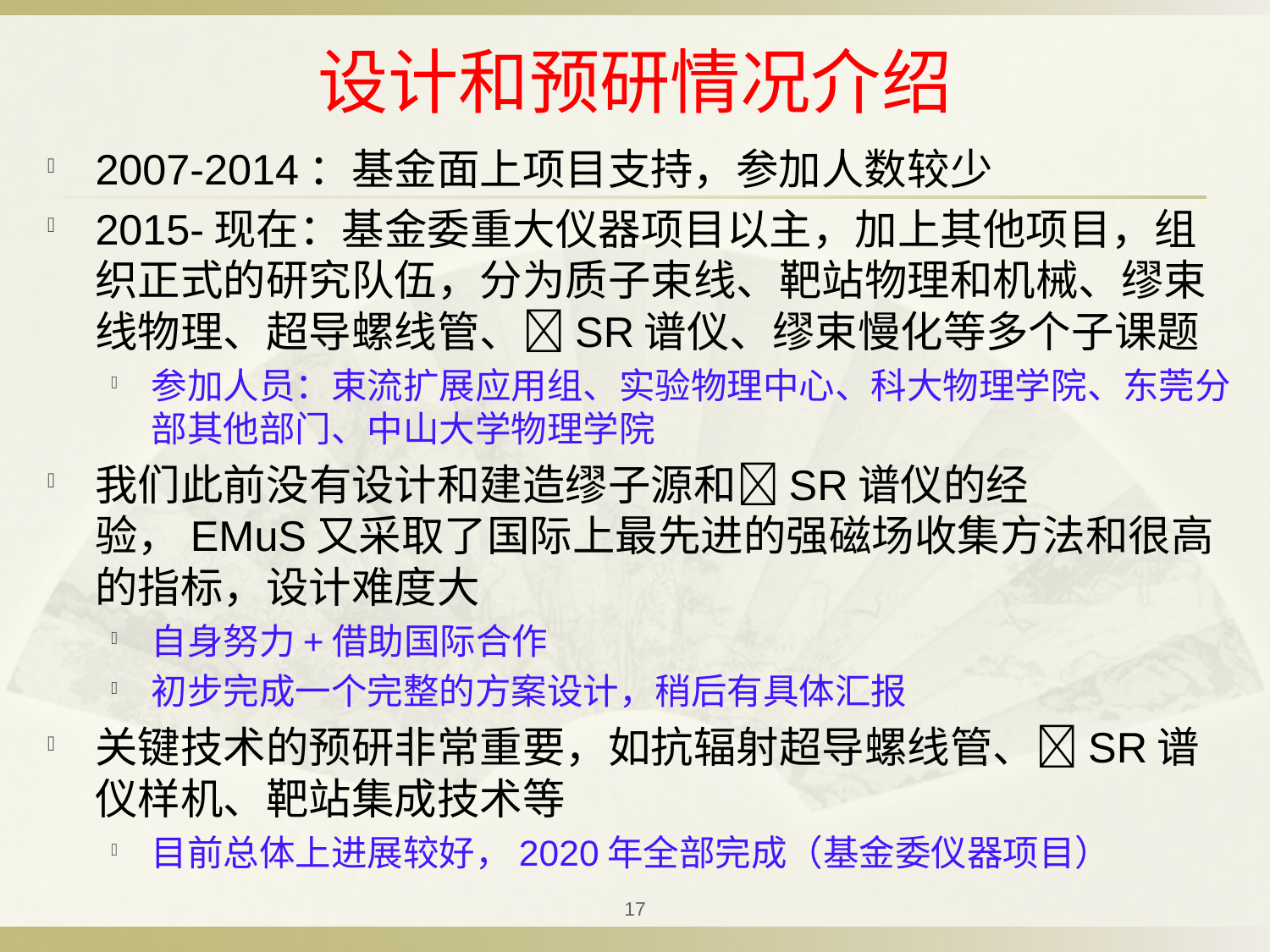

# 设计和预研情况介绍
2007-2014：基金面上项目支持，参加人数较少
2015-现在：基金委重大仪器项目以主，加上其他项目，组织正式的研究队伍，分为质子束线、靶站物理和机械、缪束线物理、超导螺线管、μSR谱仪、缪束慢化等多个子课题
参加人员：束流扩展应用组、实验物理中心、科大物理学院、东莞分部其他部门、中山大学物理学院
我们此前没有设计和建造缪子源和μSR谱仪的经验，EMuS又采取了国际上最先进的强磁场收集方法和很高的指标，设计难度大
自身努力+借助国际合作
初步完成一个完整的方案设计，稍后有具体汇报
关键技术的预研非常重要，如抗辐射超导螺线管、μSR谱仪样机、靶站集成技术等
目前总体上进展较好，2020年全部完成（基金委仪器项目）
17